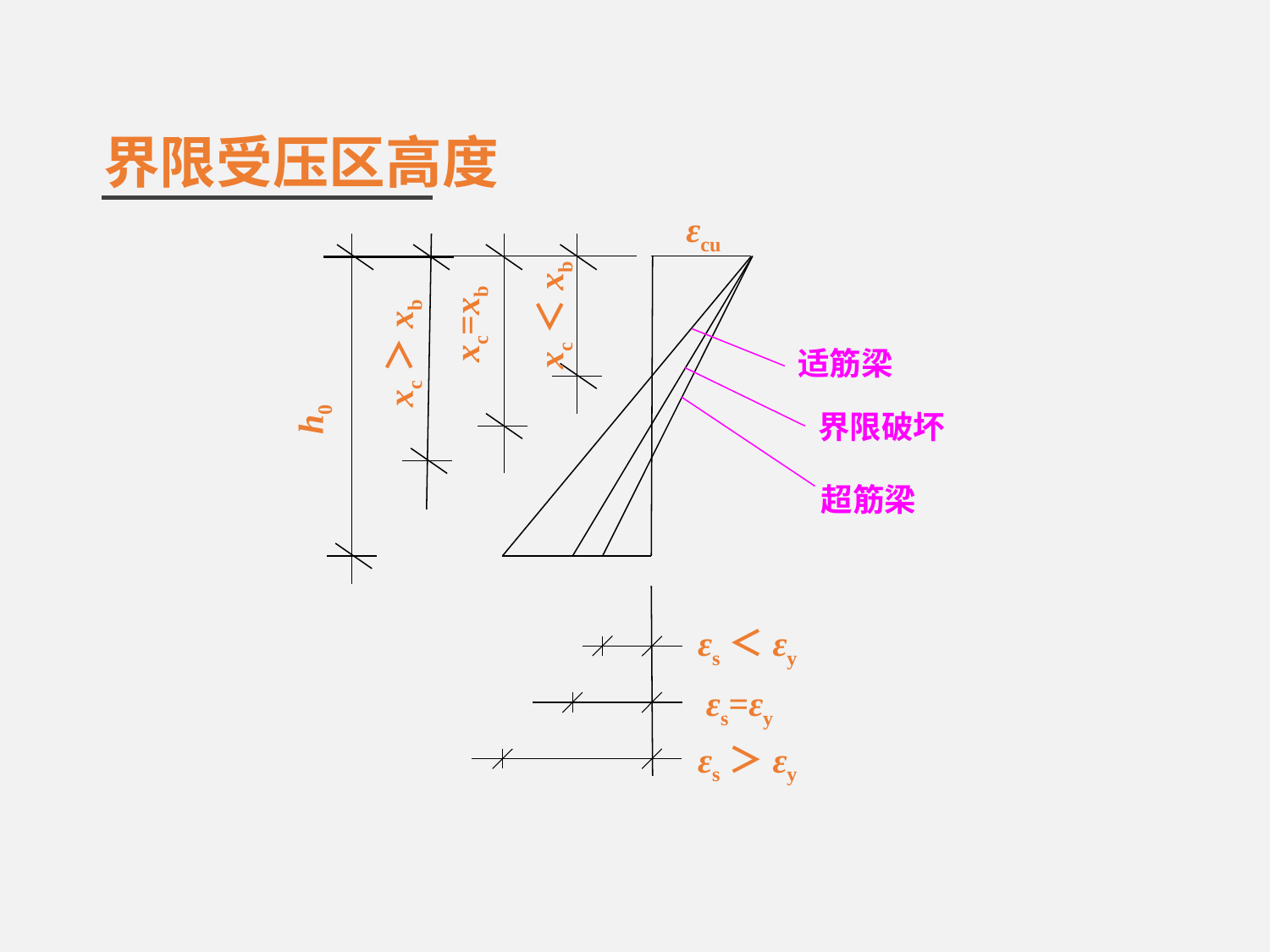

界限受压区高度
εcu
xc＜xb
xc=xb
xc＞xb
适筋梁
h0
界限破坏
超筋梁
εs＜εy
εs=εy
εs＞εy
17